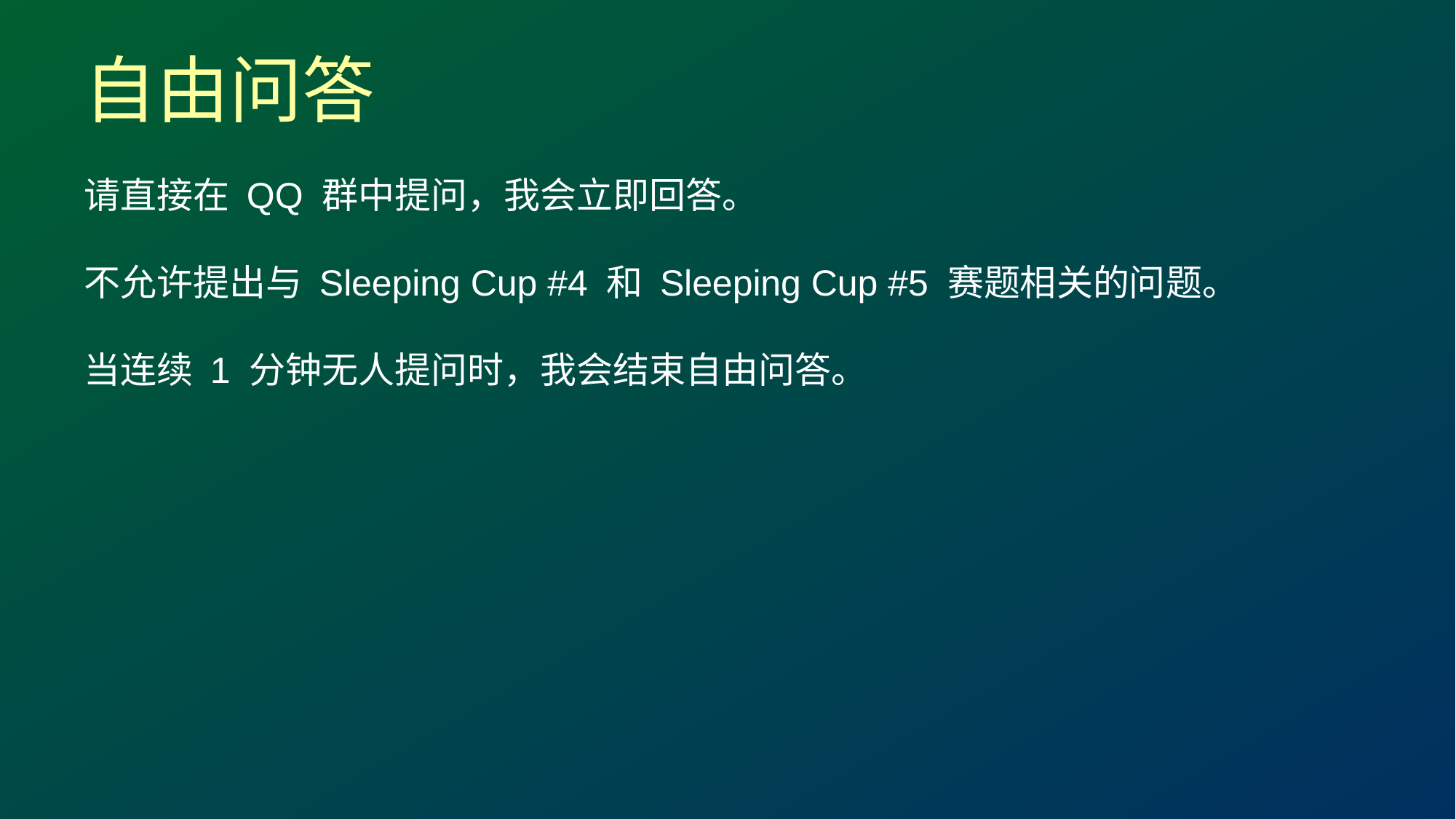

自由问答
请直接在 QQ 群中提问，我会立即回答。

不允许提出与 Sleeping Cup #4 和 Sleeping Cup #5 赛题相关的问题。

当连续 1 分钟无人提问时，我会结束自由问答。